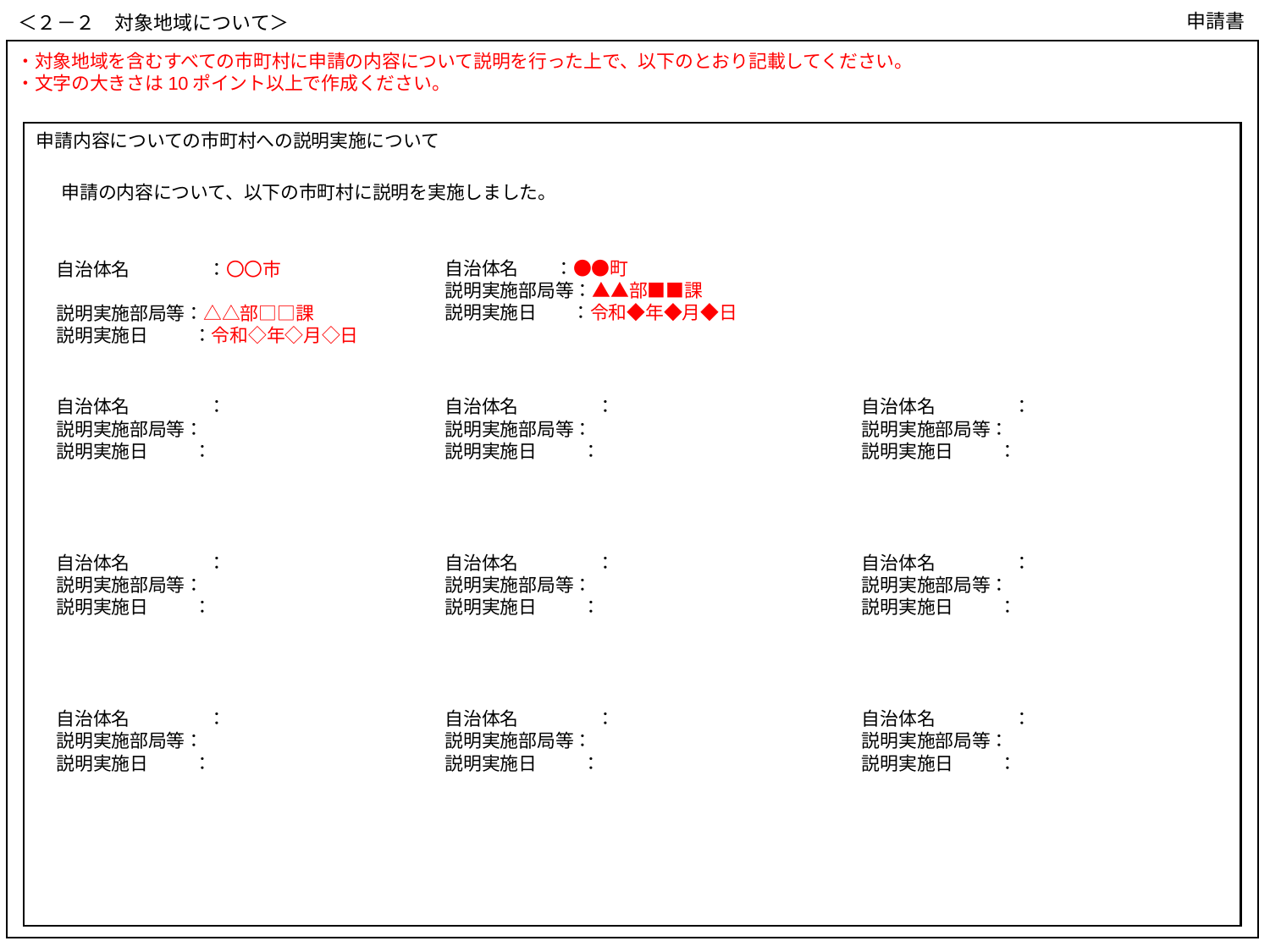

申請書
＜２－２　対象地域について＞

・対象地域を含むすべての市町村に申請の内容について説明を行った上で、以下のとおり記載してください。
・文字の大きさは10ポイント以上で作成ください。
申請内容についての市町村への説明実施について
申請の内容について、以下の市町村に説明を実施しました。
自治体名         ：●●町
説明実施部局等：▲▲部■■課
説明実施日　    ：令和◆年◆月◆日
自治体名　　　　 ：〇〇市
説明実施部局等：△△部□□課
説明実施日　　  ：令和◇年◇月◇日
自治体名　　　　 ：
説明実施部局等：
説明実施日　　  ：
自治体名　　　　 ：
説明実施部局等：
説明実施日　　  ：
自治体名　　　　 ：
説明実施部局等：
説明実施日　　  ：
自治体名　　　　 ：
説明実施部局等：
説明実施日　　  ：
自治体名　　　　 ：
説明実施部局等：
説明実施日　　  ：
自治体名　　　　 ：
説明実施部局等：
説明実施日　　  ：
自治体名　　　　 ：
説明実施部局等：
説明実施日　　  ：
自治体名　　　　 ：
説明実施部局等：
説明実施日　　  ：
自治体名　　　　 ：
説明実施部局等：
説明実施日　　  ：